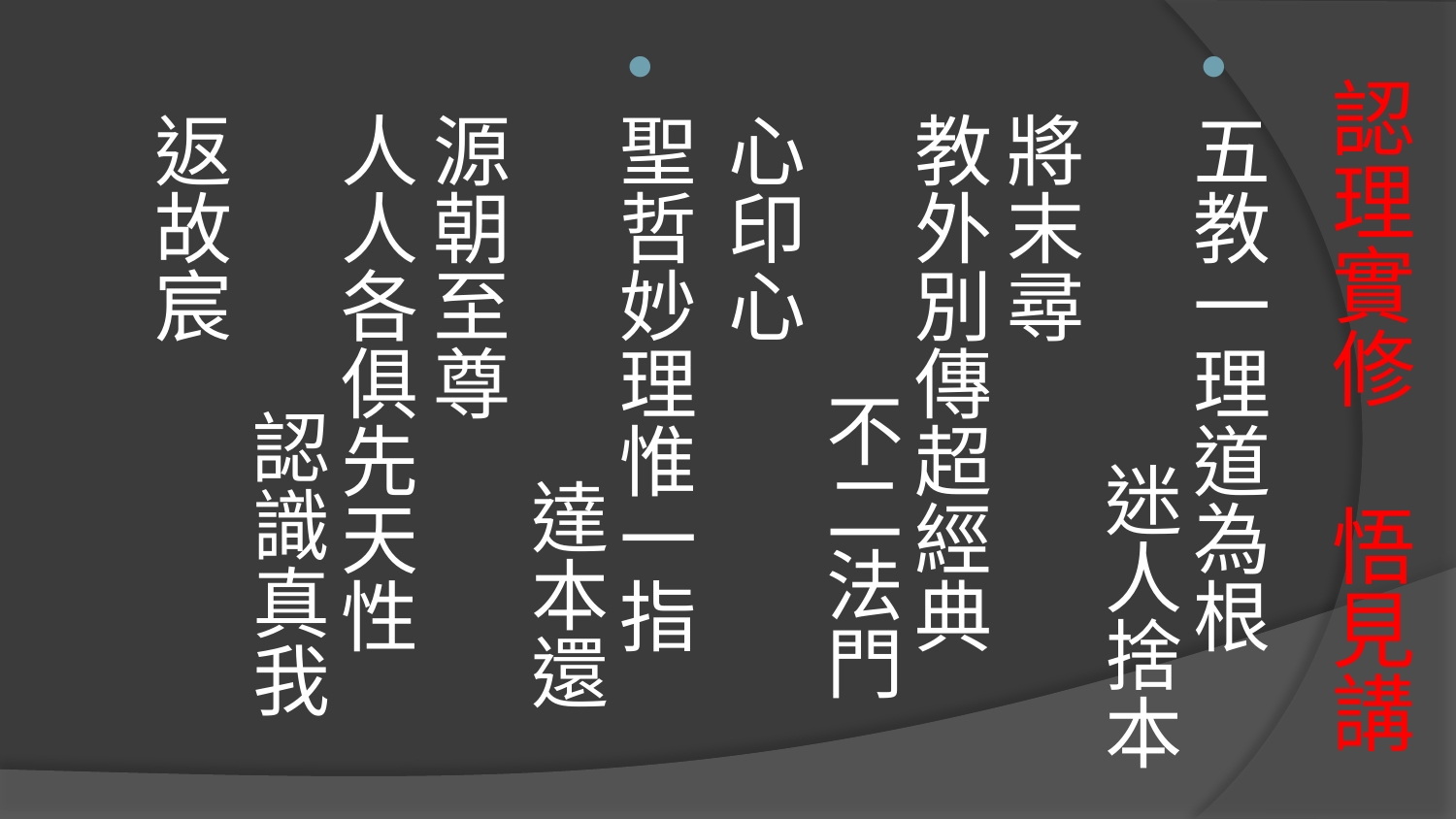

五教一理道為根                           迷人捨本將末尋
教外別傳超經典                       不二法門心印心
聖哲妙理惟一指                            達本還源朝至尊
人人各俱先天性                        認識真我返故宸

# 認理實修     悟見講